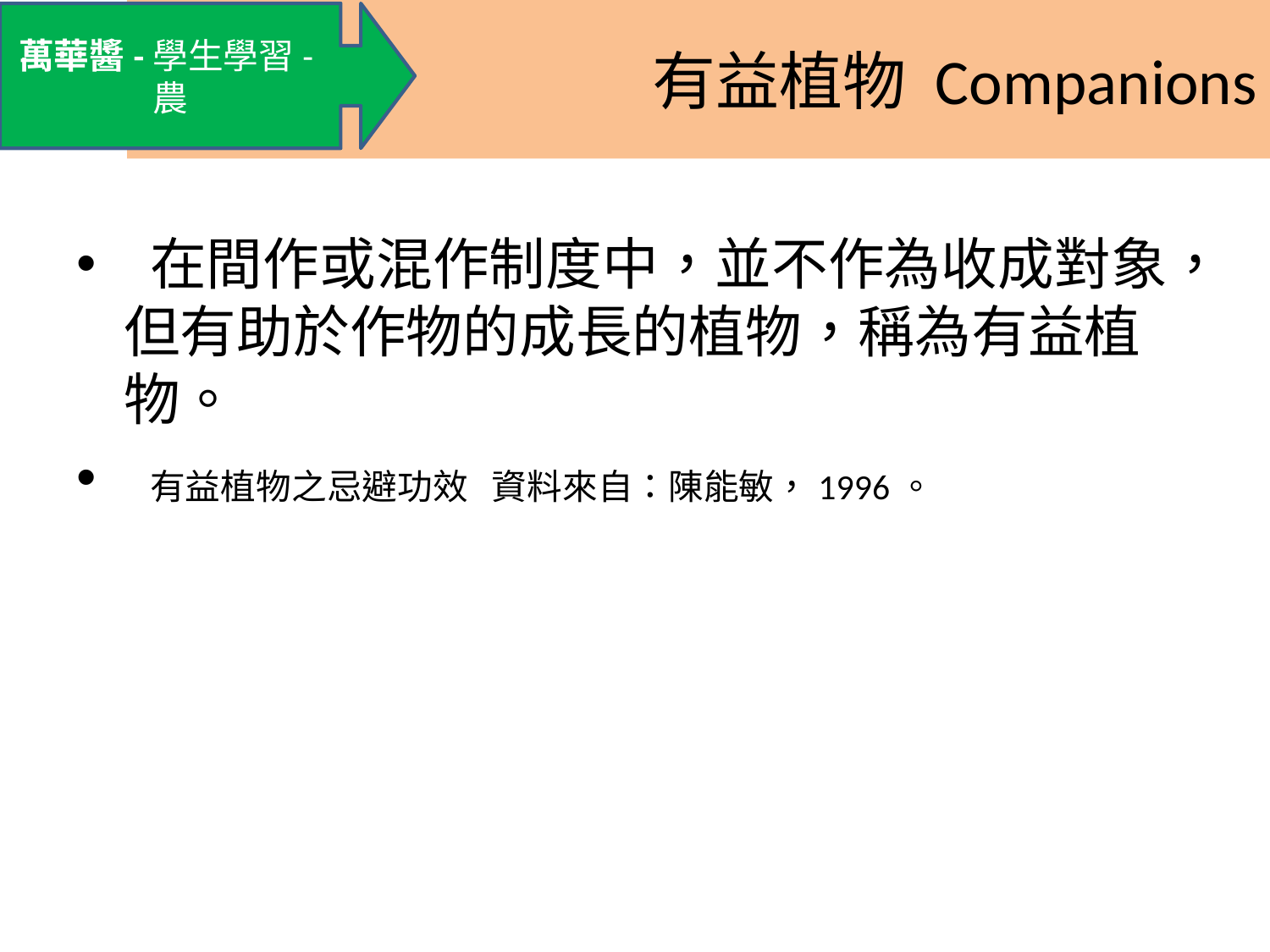

# 有益植物 Companions
萬華醬-學生學習-農
 在間作或混作制度中，並不作為收成對象，但有助於作物的成長的植物，稱為有益植物。
 有益植物之忌避功效   資料來自：陳能敏，1996。